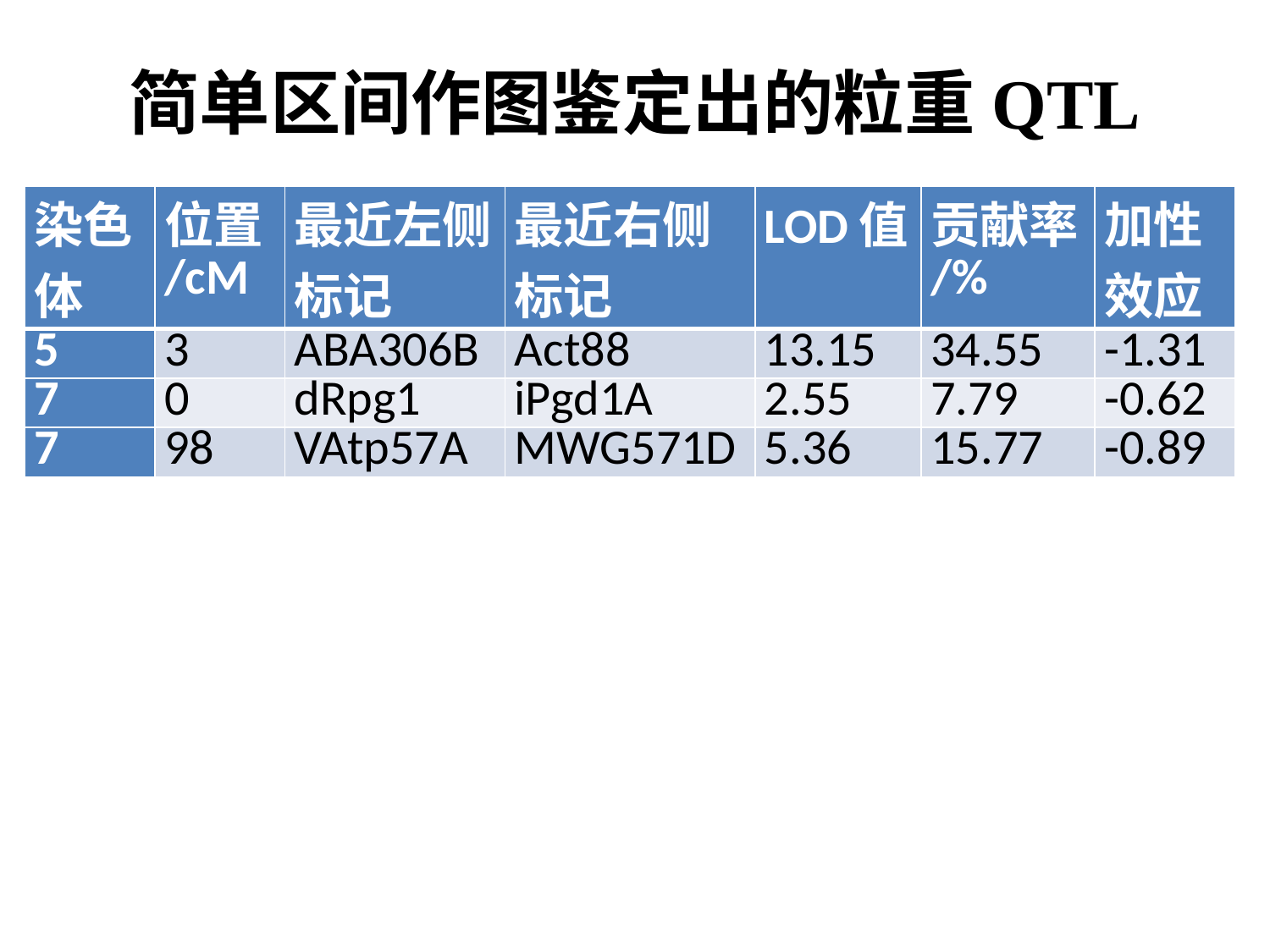

# 简单区间作图鉴定出的粒重QTL
| 染色体 | 位置/cM | 最近左侧标记 | 最近右侧标记 | LOD值 | 贡献率/% | 加性效应 |
| --- | --- | --- | --- | --- | --- | --- |
| 5 | 3 | ABA306B | Act88 | 13.15 | 34.55 | -1.31 |
| 7 | 0 | dRpg1 | iPgd1A | 2.55 | 7.79 | -0.62 |
| 7 | 98 | VAtp57A | MWG571D | 5.36 | 15.77 | -0.89 |